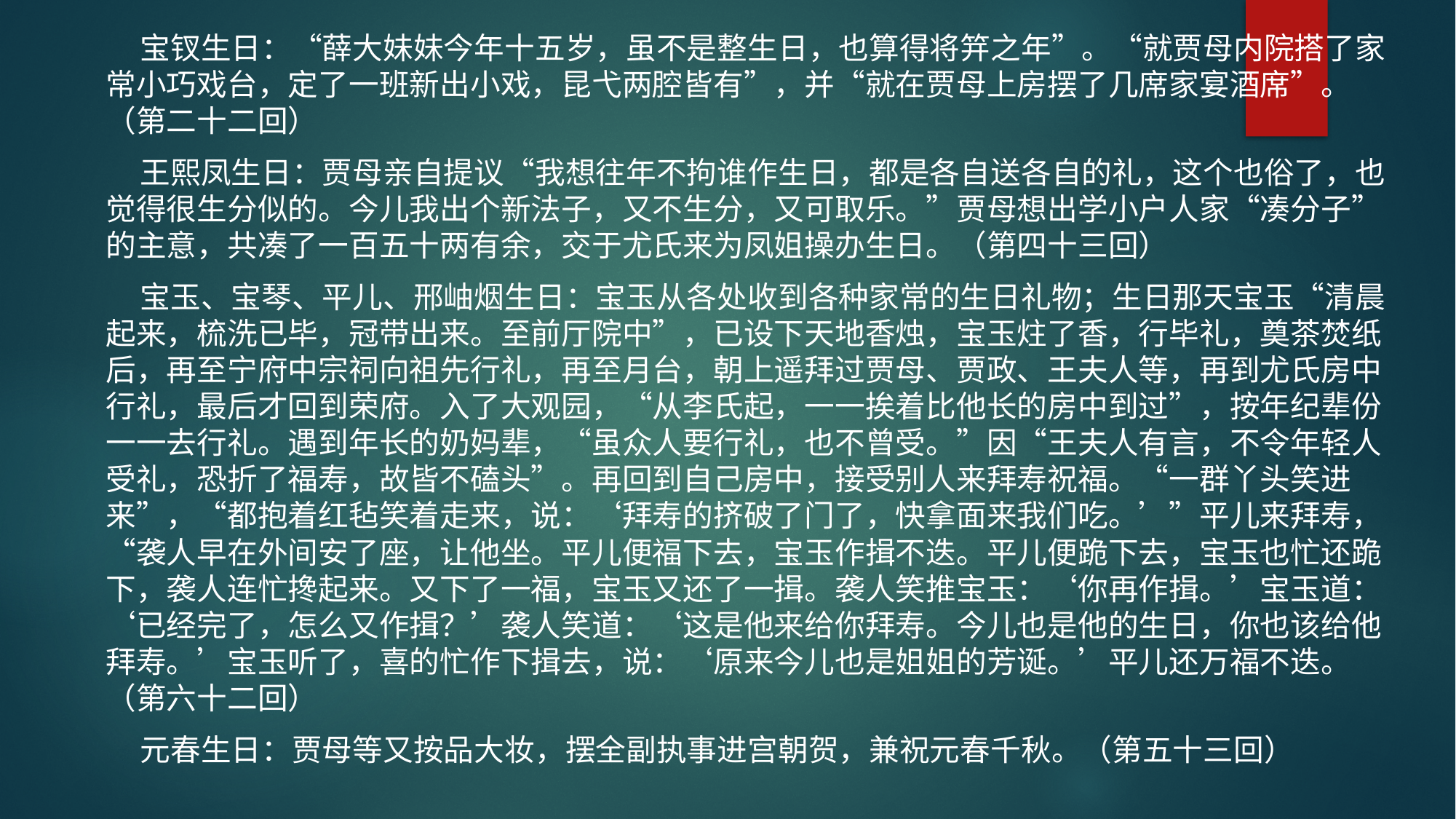

宝钗生日：“薛大妹妹今年十五岁，虽不是整生日，也算得将笄之年”。“就贾母内院搭了家常小巧戏台，定了一班新出小戏，昆弋两腔皆有”，并“就在贾母上房摆了几席家宴酒席”。（第二十二回）
    王熙凤生日：贾母亲自提议“我想往年不拘谁作生日，都是各自送各自的礼，这个也俗了，也觉得很生分似的。今儿我出个新法子，又不生分，又可取乐。”贾母想出学小户人家“凑分子”的主意，共凑了一百五十两有余，交于尤氏来为凤姐操办生日。（第四十三回）
    宝玉、宝琴、平儿、邢岫烟生日：宝玉从各处收到各种家常的生日礼物；生日那天宝玉“清晨起来，梳洗已毕，冠带出来。至前厅院中”，已设下天地香烛，宝玉炷了香，行毕礼，奠茶焚纸后，再至宁府中宗祠向祖先行礼，再至月台，朝上遥拜过贾母、贾政、王夫人等，再到尤氏房中行礼，最后才回到荣府。入了大观园，“从李氏起，一一挨着比他长的房中到过”，按年纪辈份一一去行礼。遇到年长的奶妈辈，“虽众人要行礼，也不曾受。”因“王夫人有言，不令年轻人受礼，恐折了福寿，故皆不磕头”。再回到自己房中，接受别人来拜寿祝福。“一群丫头笑进来”，“都抱着红毡笑着走来，说：‘拜寿的挤破了门了，快拿面来我们吃。’”平儿来拜寿，“袭人早在外间安了座，让他坐。平儿便福下去，宝玉作揖不迭。平儿便跪下去，宝玉也忙还跪下，袭人连忙搀起来。又下了一福，宝玉又还了一揖。袭人笑推宝玉：‘你再作揖。’宝玉道：‘已经完了，怎么又作揖？’袭人笑道：‘这是他来给你拜寿。今儿也是他的生日，你也该给他拜寿。’宝玉听了，喜的忙作下揖去，说：‘原来今儿也是姐姐的芳诞。’平儿还万福不迭。（第六十二回）
    元春生日：贾母等又按品大妆，摆全副执事进宫朝贺，兼祝元春千秋。（第五十三回）